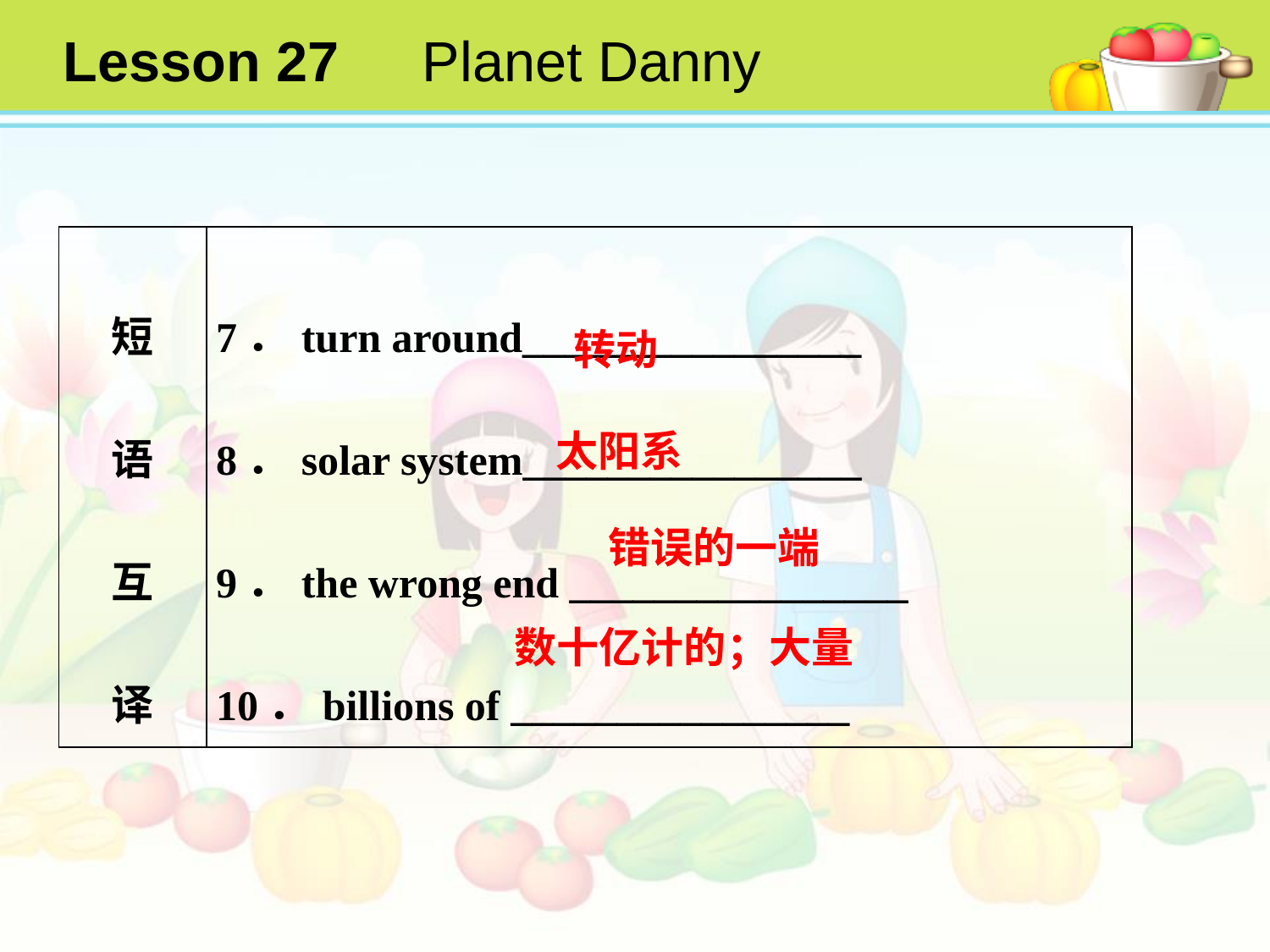

Lesson 27　Planet Danny
#
| 短 语 互 译 | 7．turn around\_\_\_\_\_\_\_\_\_\_\_\_\_\_\_\_ 8．solar system\_\_\_\_\_\_\_\_\_\_\_\_\_\_\_\_ 9．the wrong end \_\_\_\_\_\_\_\_\_\_\_\_\_\_\_\_ 10．billions of \_\_\_\_\_\_\_\_\_\_\_\_\_\_\_\_ |
| --- | --- |
转动
太阳系
错误的一端
数十亿计的；大量